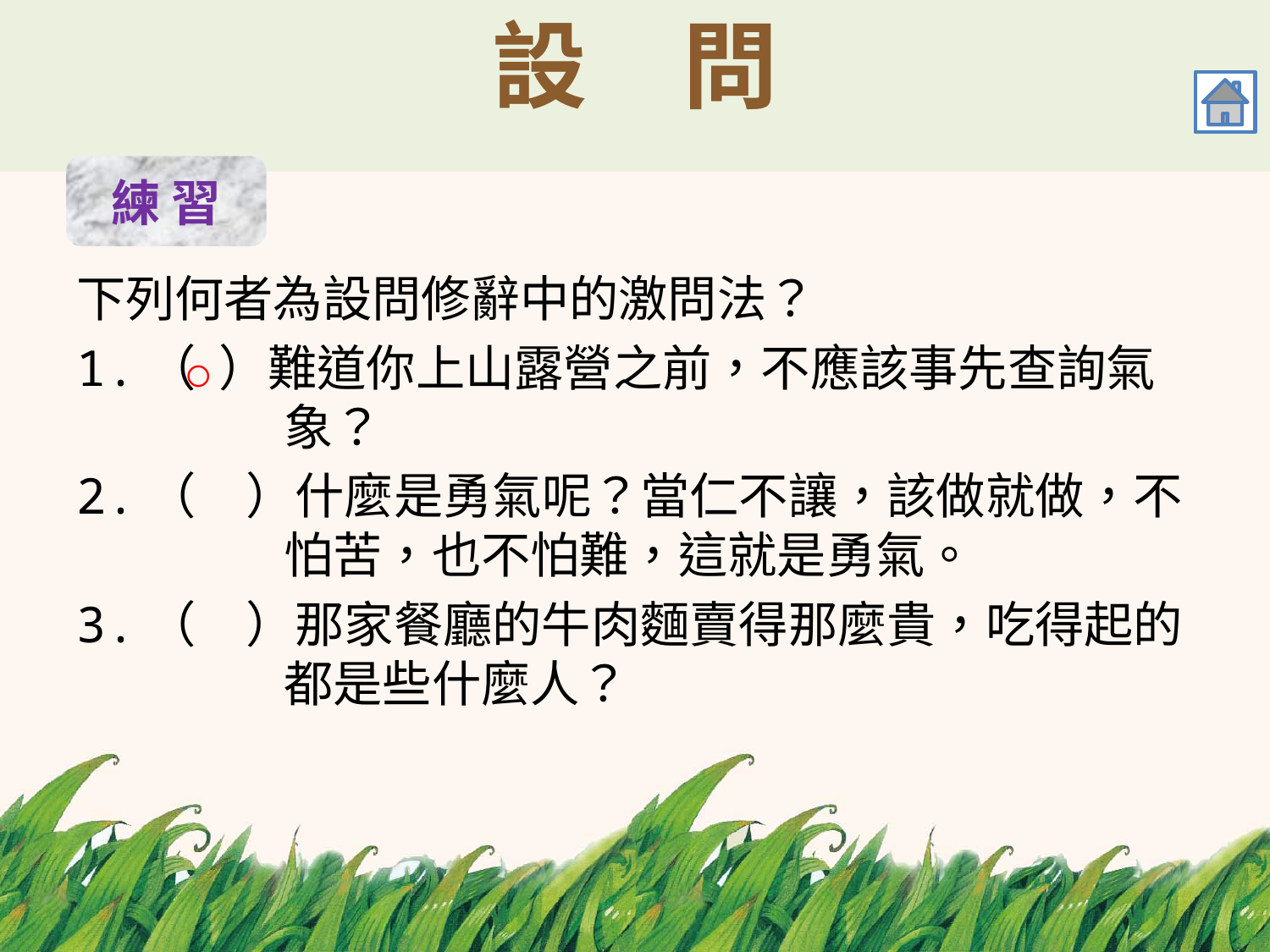

# 設　問

練 習

下列何者為設問修辭中的激問法？
1.（  ）難道你上山露營之前，不應該事先查詢氣  	   象？
2.（　）什麼是勇氣呢？當仁不讓，該做就做，不	   怕苦，也不怕難，這就是勇氣。
3.（　）那家餐廳的牛肉麵賣得那麼貴，吃得起的	   都是些什麼人？

○